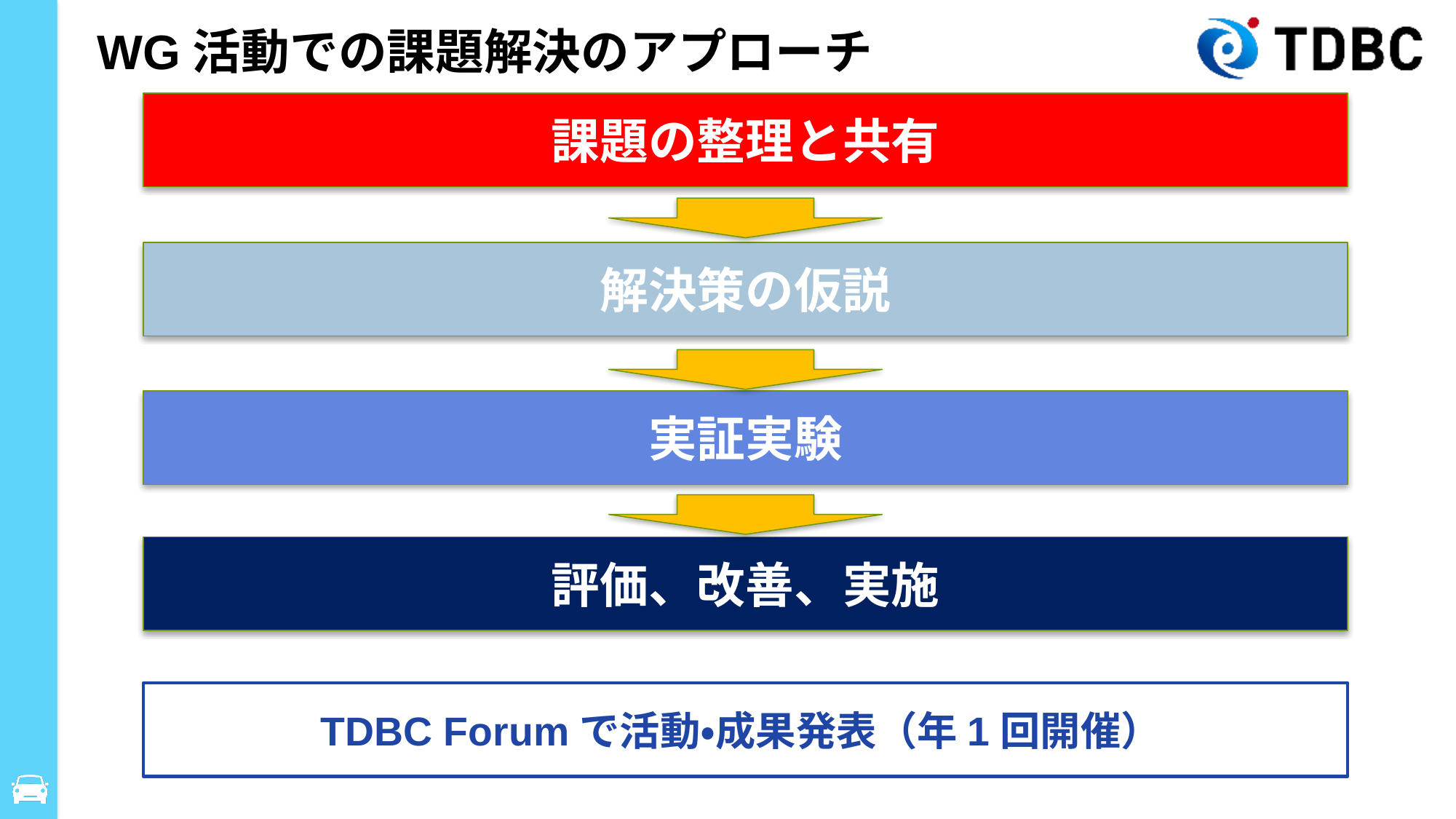

# WG活動での課題解決のアプローチ
課題の整理と共有

解決策の仮説

実証実験

評価、改善、実施
TDBC Forumで活動・成果発表（年1回開催）